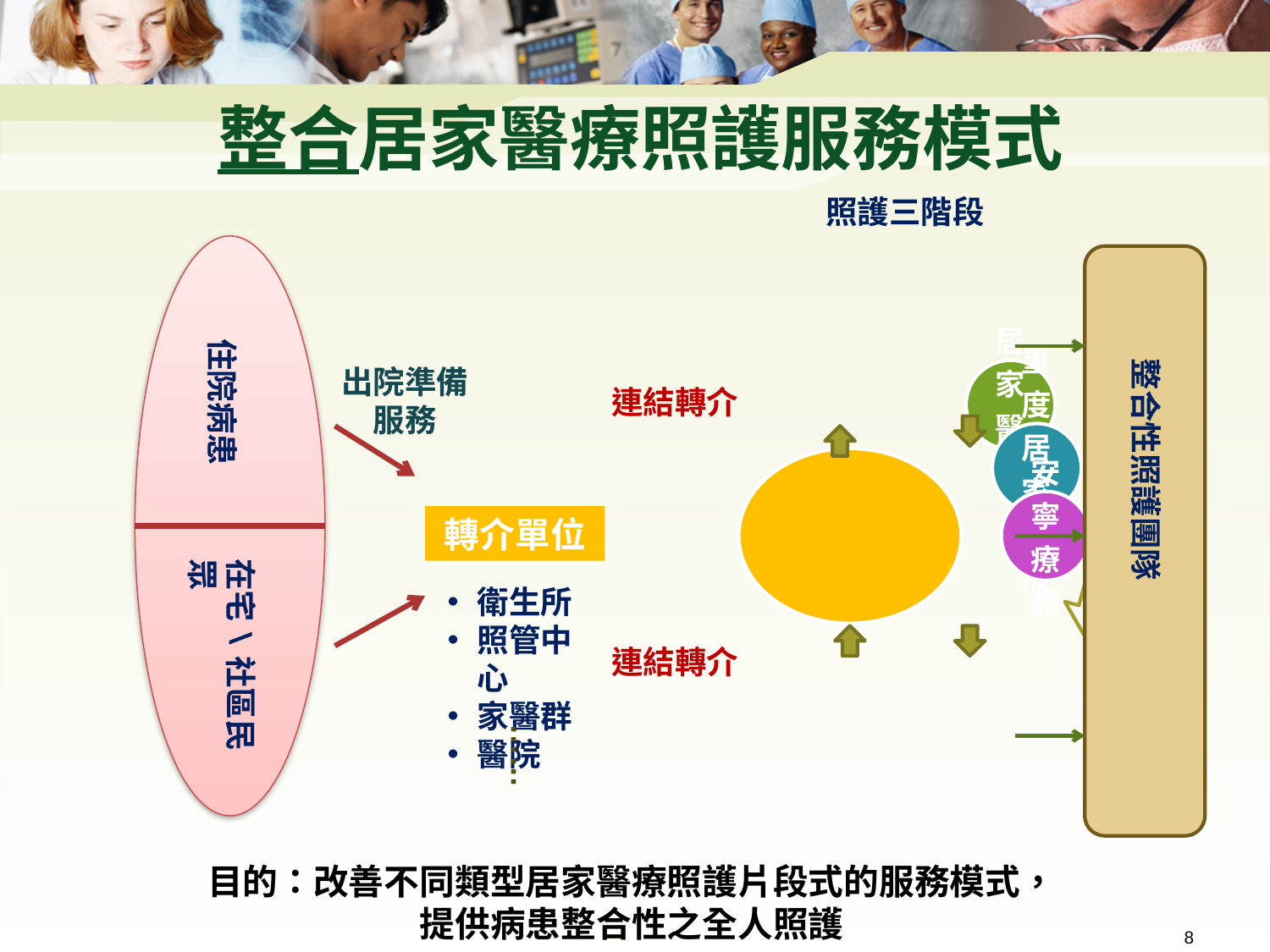

# 整合居家醫療照護服務模式
居家醫療
照護三階段

住院病患
整合性照護團隊
出院準備服務
連結轉介

轉介單位
在宅\社區民眾
衛生所
照管中心
家醫群
醫院

連結轉介
……
目的：改善不同類型居家醫療照護片段式的服務模式，
提供病患整合性之全人照護
8